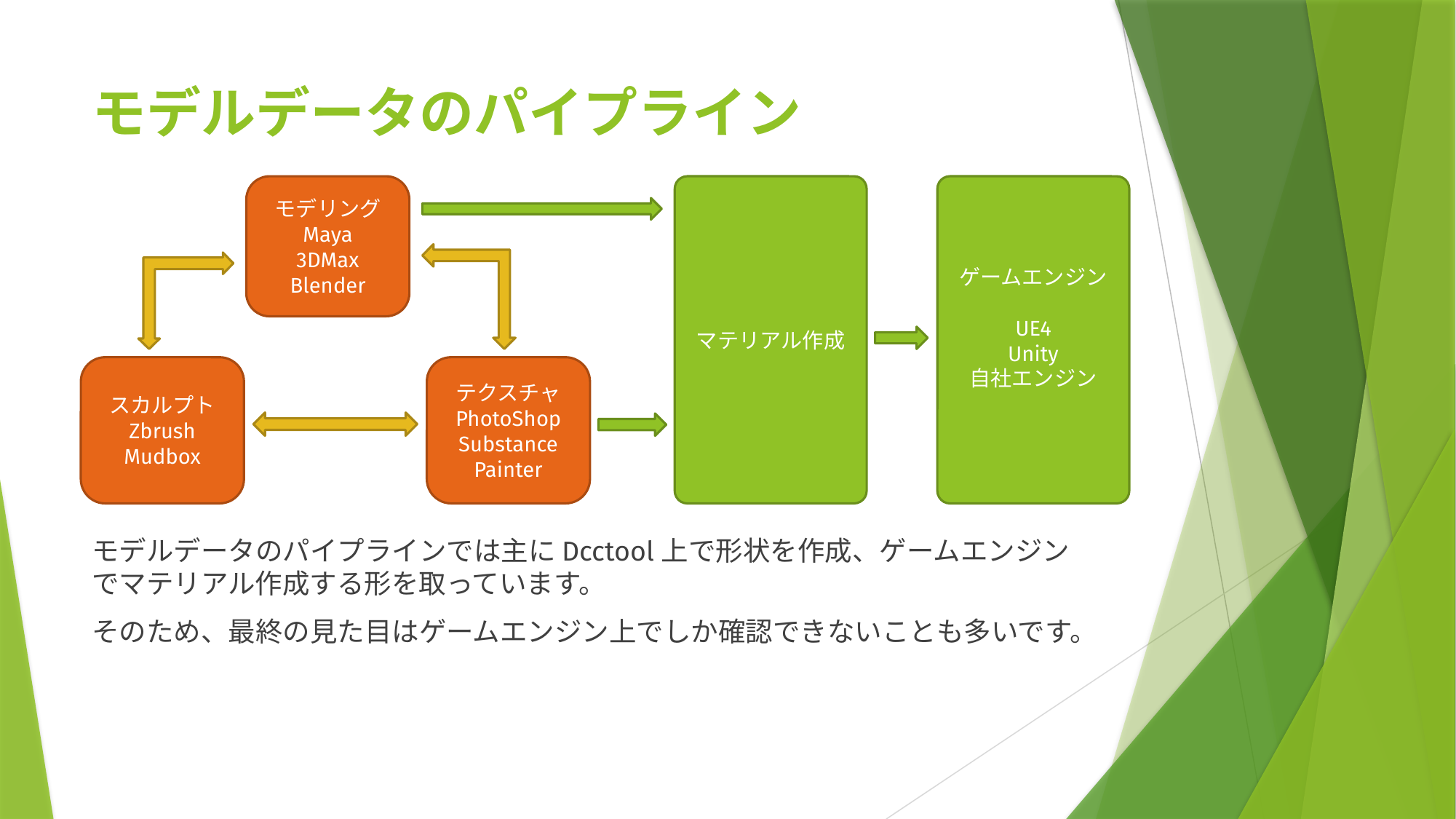

# モデルデータのパイプライン
モデリング
Maya
3DMax
Blender
マテリアル作成
ゲームエンジン

UE4
Unity
自社エンジン

スカルプト
Zbrush
Mudbox
テクスチャ
PhotoShop
Substance Painter

モデルデータのパイプラインでは主にDcctool上で形状を作成、ゲームエンジンでマテリアル作成する形を取っています。
そのため、最終の見た目はゲームエンジン上でしか確認できないことも多いです。